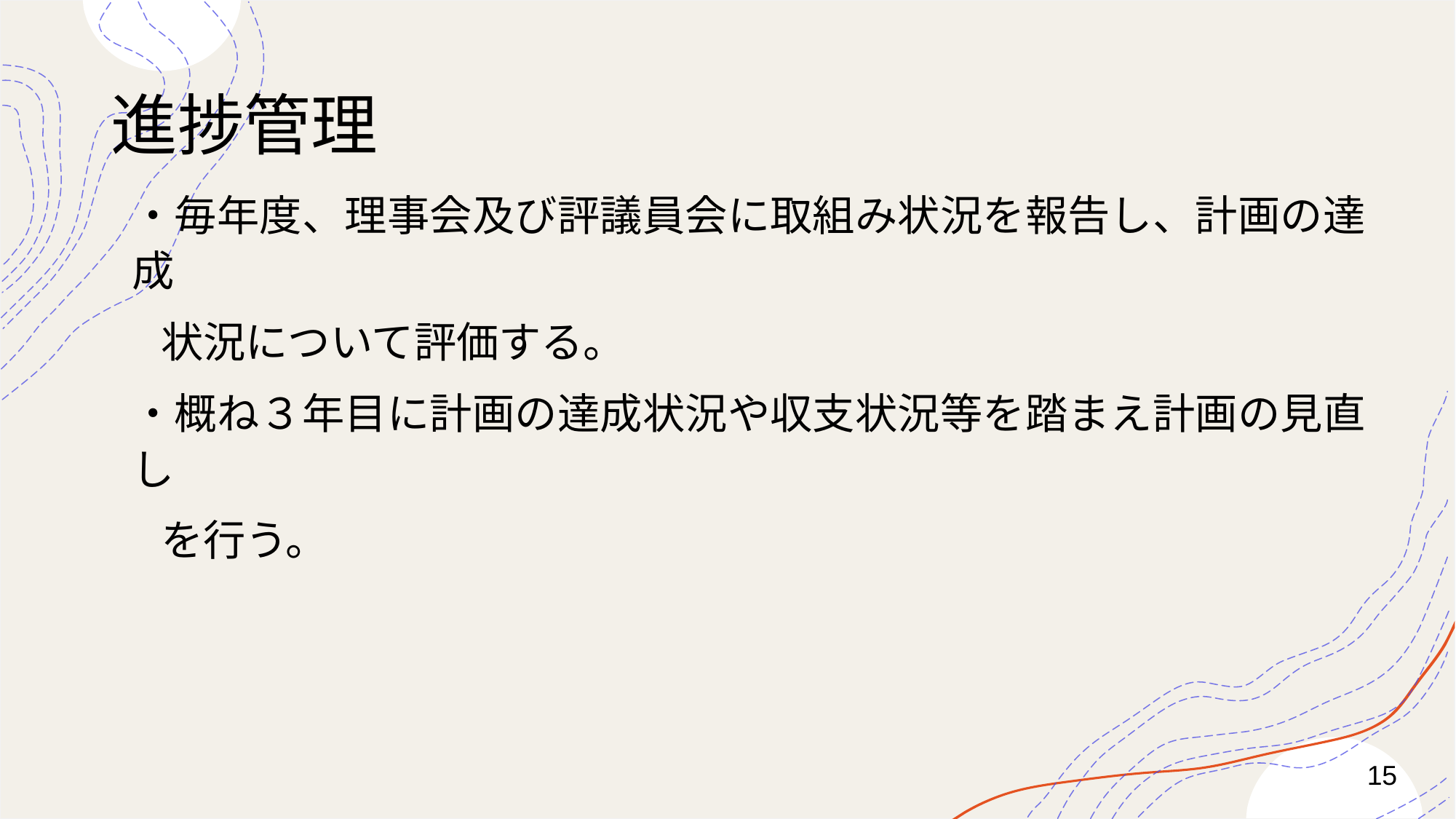

# 進捗管理
・毎年度、理事会及び評議員会に取組み状況を報告し、計画の達成
  状況について評価する。
・概ね３年目に計画の達成状況や収支状況等を踏まえ計画の見直し
  を行う。
15